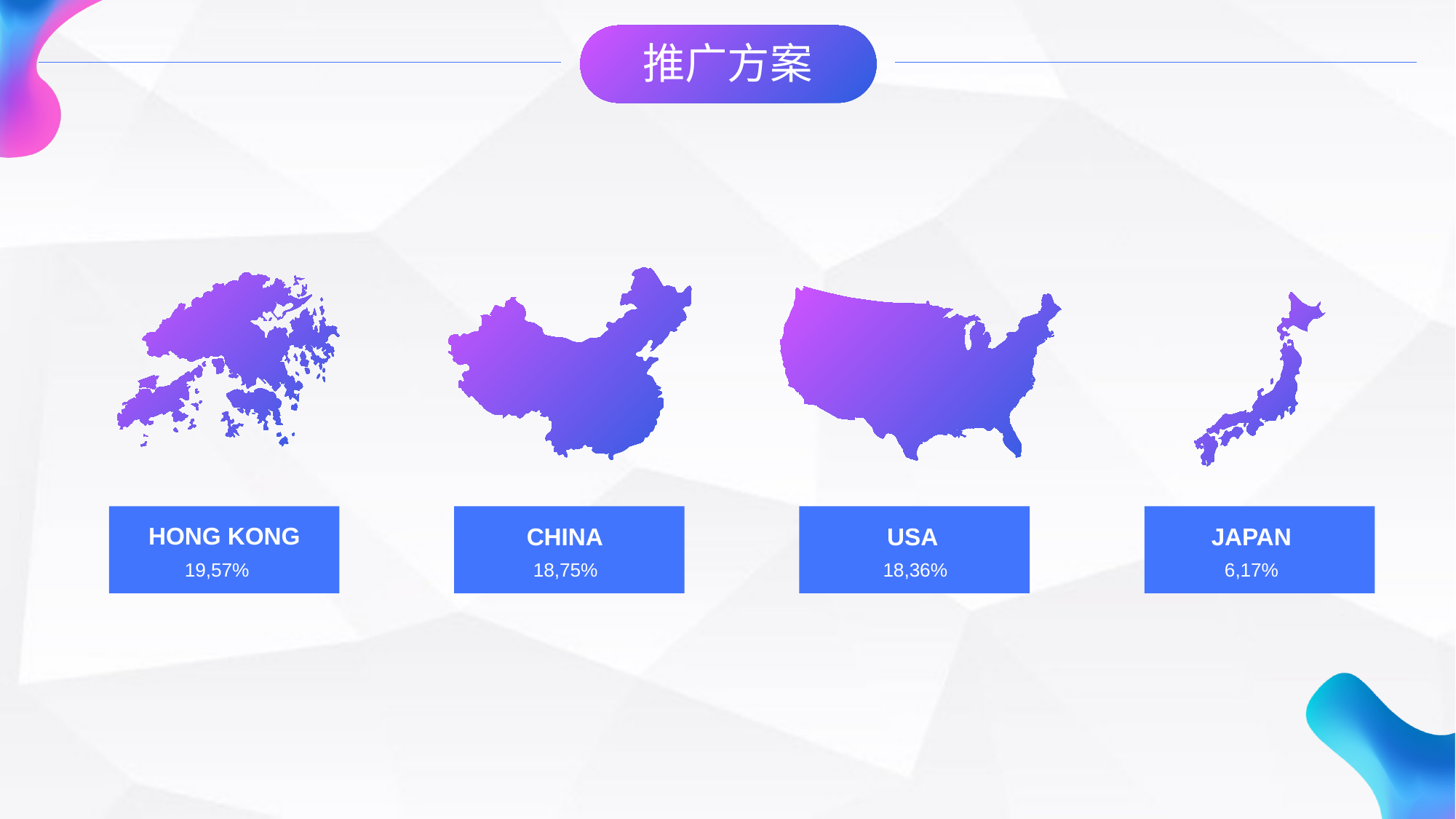

推广方案

HONG KONG
CHINA
USA
JAPAN
19,57%
18,75%
18,36%
6,17%